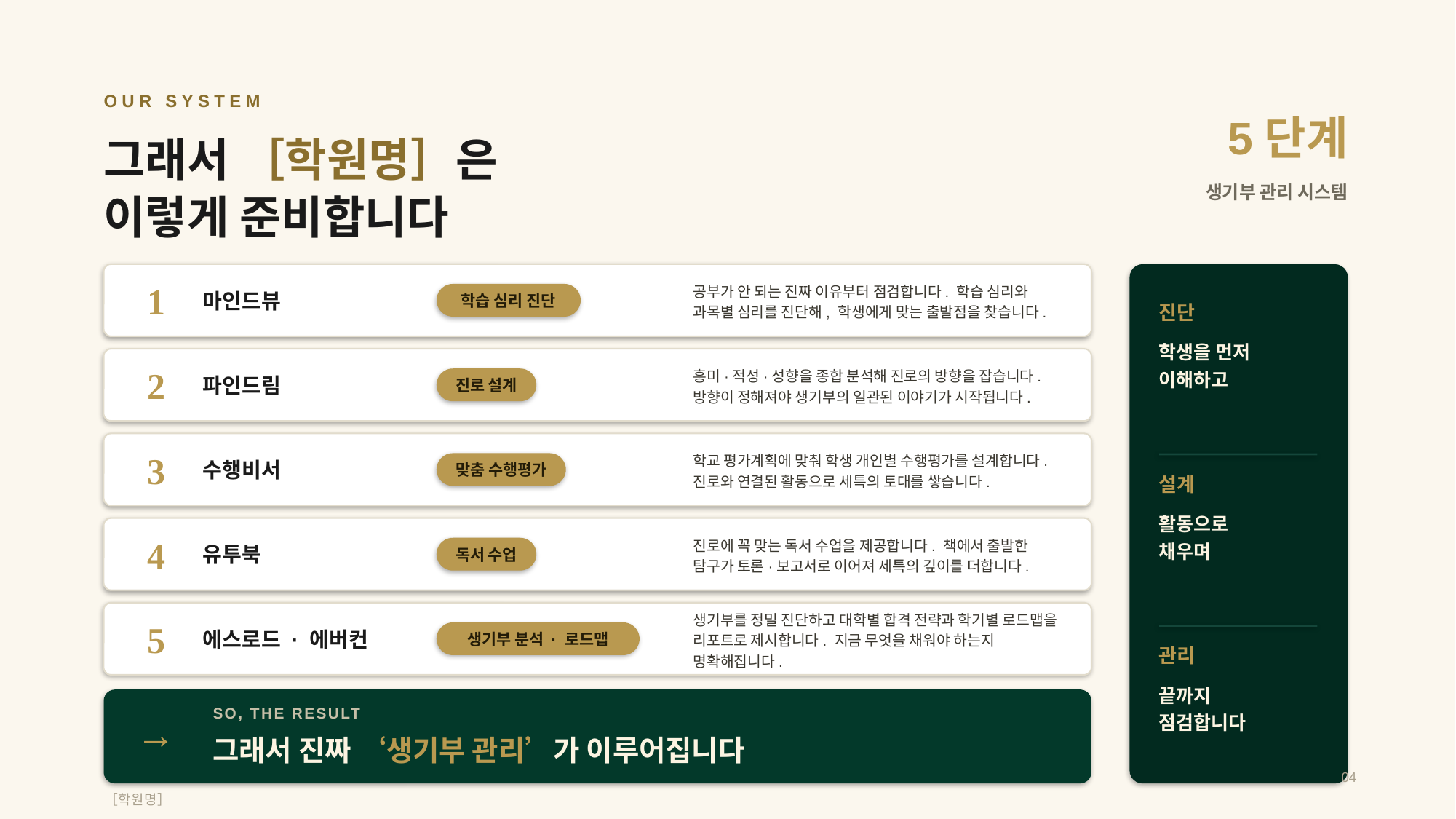

OUR SYSTEM
5단계
그래서 ［학원명］은
이렇게 준비합니다
생기부 관리 시스템

1
마인드뷰
공부가 안 되는 진짜 이유부터 점검합니다. 학습 심리와 과목별 심리를 진단해, 학생에게 맞는 출발점을 찾습니다.

학습 심리 진단
진단
학생을 먼저
이해하고

2
파인드림
흥미·적성·성향을 종합 분석해 진로의 방향을 잡습니다. 방향이 정해져야 생기부의 일관된 이야기가 시작됩니다.
진로 설계

3
수행비서
학교 평가계획에 맞춰 학생 개인별 수행평가를 설계합니다. 진로와 연결된 활동으로 세특의 토대를 쌓습니다.
맞춤 수행평가

설계
활동으로
채우며

4
유투북
진로에 꼭 맞는 독서 수업을 제공합니다. 책에서 출발한 탐구가 토론·보고서로 이어져 세특의 깊이를 더합니다.
독서 수업

5
에스로드 · 에버컨
생기부를 정밀 진단하고 대학별 합격 전략과 학기별 로드맵을 리포트로 제시합니다. 지금 무엇을 채워야 하는지 명확해집니다.
생기부 분석 · 로드맵

관리
끝까지
점검합니다

SO, THE RESULT
→
그래서 진짜 ‘생기부 관리’가 이루어집니다
04
［학원명］